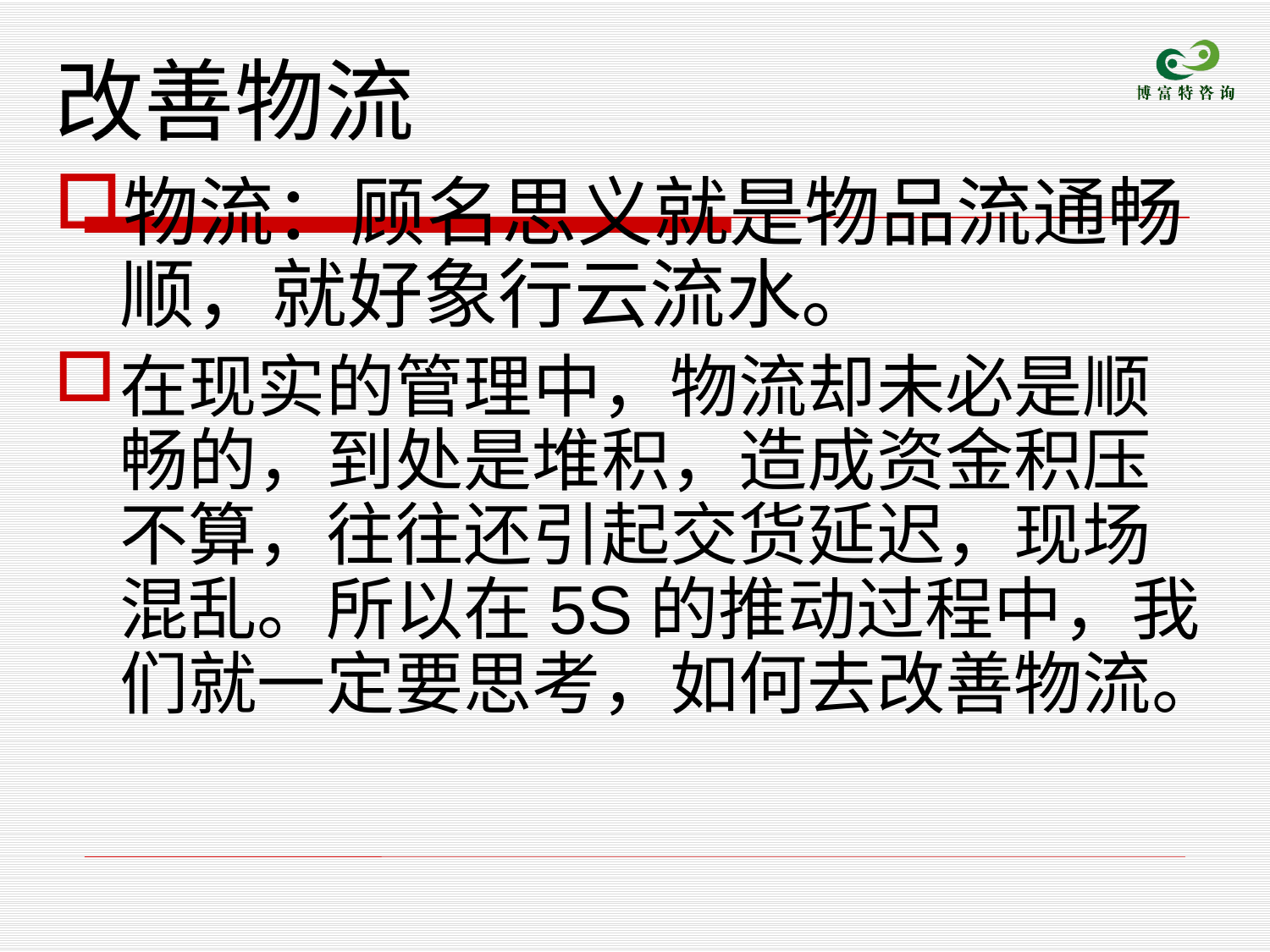

# 改善物流

物流：顾名思义就是物品流通畅顺，就好象行云流水。
在现实的管理中，物流却未必是顺畅的，到处是堆积，造成资金积压不算，往往还引起交货延迟，现场混乱。所以在5S的推动过程中，我们就一定要思考，如何去改善物流。
705